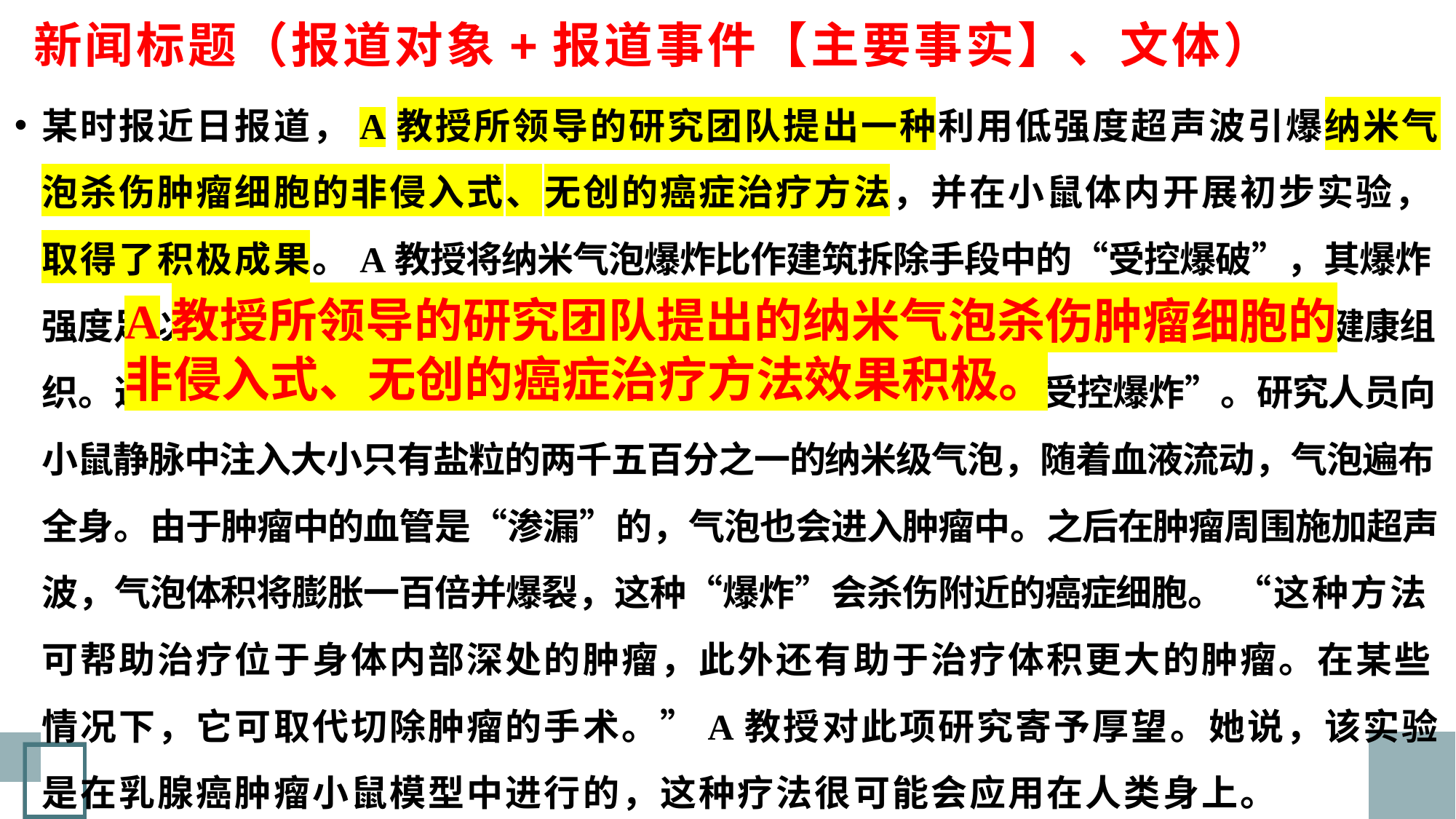

# 新闻标题（报道对象+报道事件【主要事实】、文体）
某时报近日报道，A教授所领导的研究团队提出一种利用低强度超声波引爆纳米气泡杀伤肿瘤细胞的非侵入式、无创的癌症治疗方法，并在小鼠体内开展初步实验，取得了积极成果。A教授将纳米气泡爆炸比作建筑拆除手段中的“受控爆破”，其爆炸强度足以摧毁目标建筑，也就是肿瘤，但不会伤及附近的其他建筑，即肿瘤周围的健康组织。这种治疗方法的核心是使用低能量超声波实现纳米气泡的“受控爆炸”。研究人员向小鼠静脉中注入大小只有盐粒的两千五百分之一的纳米级气泡，随着血液流动，气泡遍布全身。由于肿瘤中的血管是“渗漏”的，气泡也会进入肿瘤中。之后在肿瘤周围施加超声波，气泡体积将膨胀一百倍并爆裂，这种“爆炸”会杀伤附近的癌症细胞。 “这种方法可帮助治疗位于身体内部深处的肿瘤，此外还有助于治疗体积更大的肿瘤。在某些情况下，它可取代切除肿瘤的手术。”A教授对此项研究寄予厚望。她说，该实验是在乳腺癌肿瘤小鼠模型中进行的，这种疗法很可能会应用在人类身上。

A教授所领导的研究团队提出的纳米气泡杀伤肿瘤细胞的非侵入式、无创的癌症治疗方法效果积极。